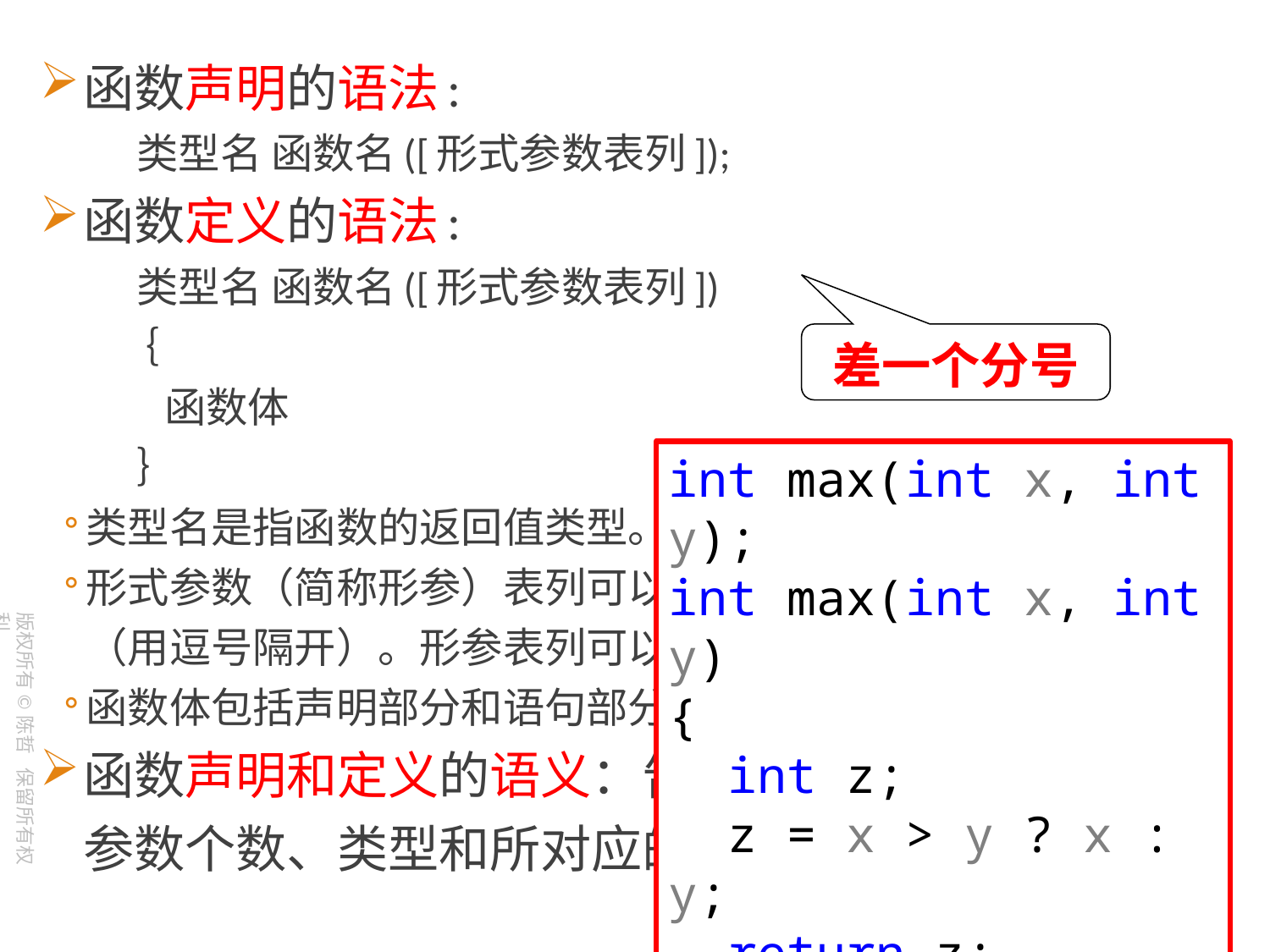

函数声明的语法:
       类型名 函数名([形式参数表列]);
函数定义的语法:
       类型名 函数名([形式参数表列])
     ｛
          函数体
       ｝
类型名是指函数的返回值类型。
形式参数（简称形参）表列可以包括多个参数的类型和名字（用逗号隔开）。形参表列可以为空。
函数体包括声明部分和语句部分。
函数声明和定义的语义：告诉编译器该函数所需的参数个数、类型和所对应的代码块。
差一个分号
int max(int x, int y);
int max(int x, int y)
{
  int z;
  z = x > y ? x : y;
  return z;
}
4